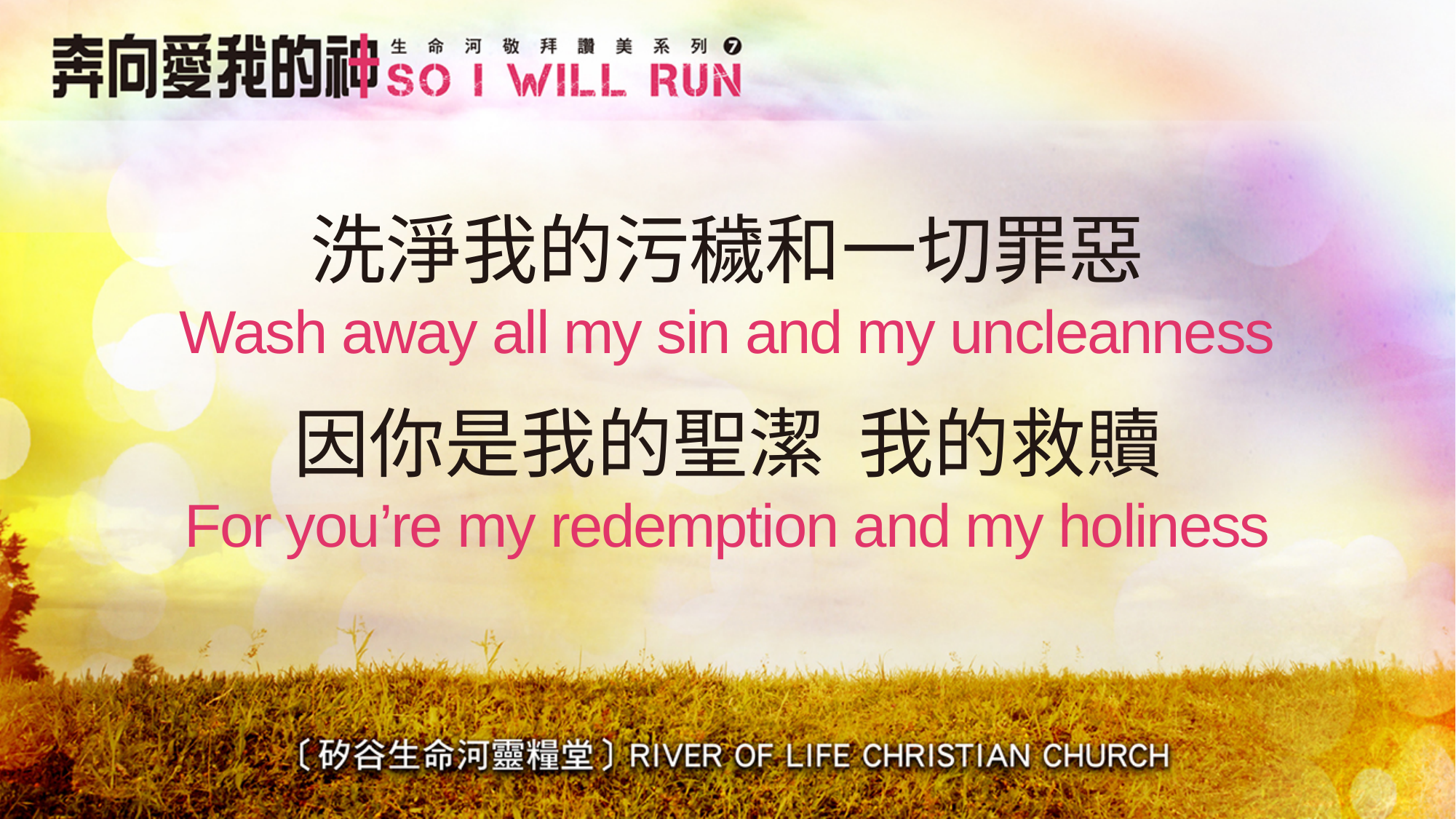

# 洗淨我的污穢和一切罪惡 Wash away all my sin and my uncleanness
因你是我的聖潔  我的救贖
For you’re my redemption and my holiness